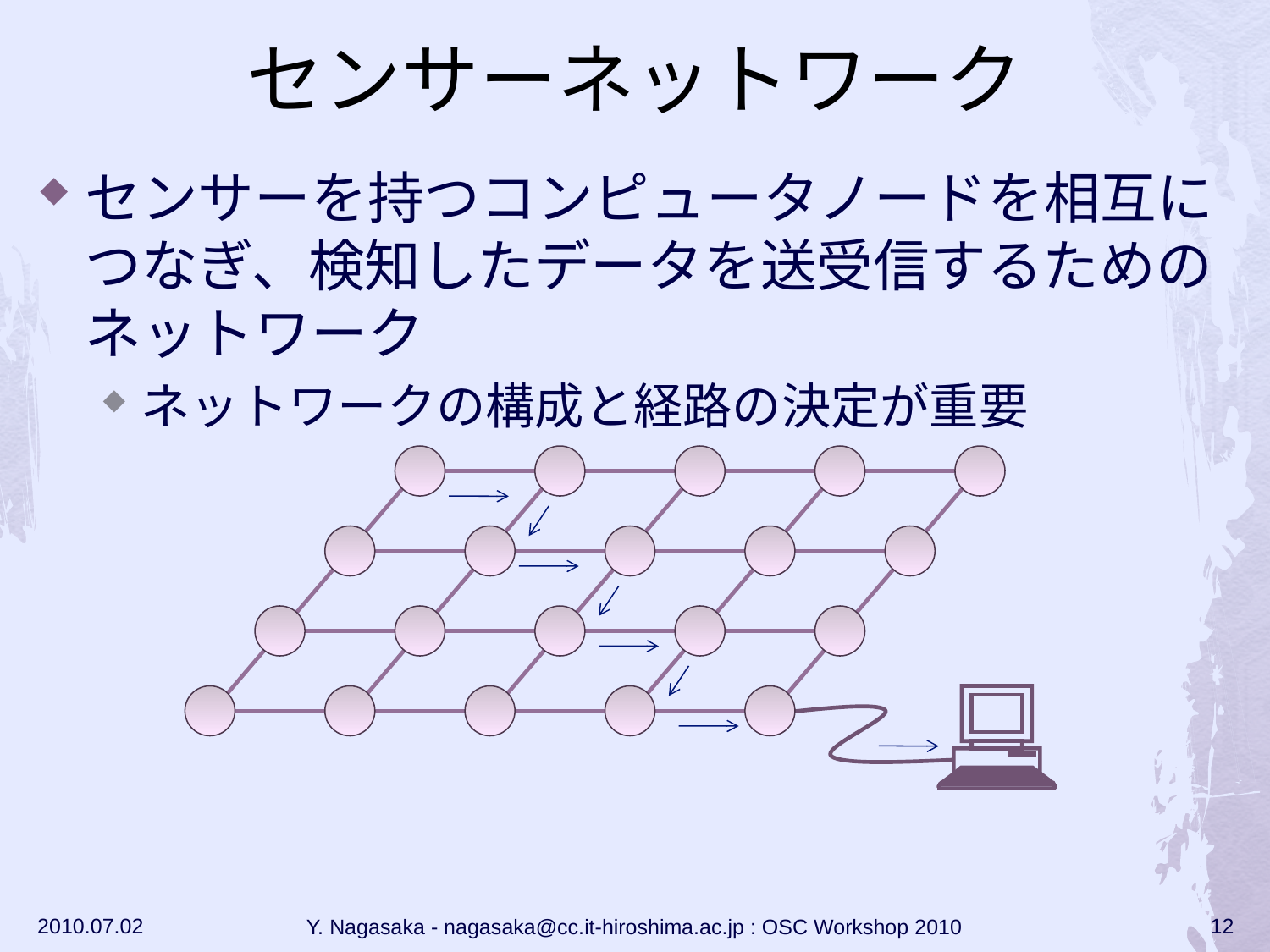

# センサーネットワーク
センサーを持つコンピュータノードを相互につなぎ、検知したデータを送受信するためのネットワーク
ネットワークの構成と経路の決定が重要

2010.07.02
Y. Nagasaka - nagasaka@cc.it-hiroshima.ac.jp : OSC Workshop 2010
12